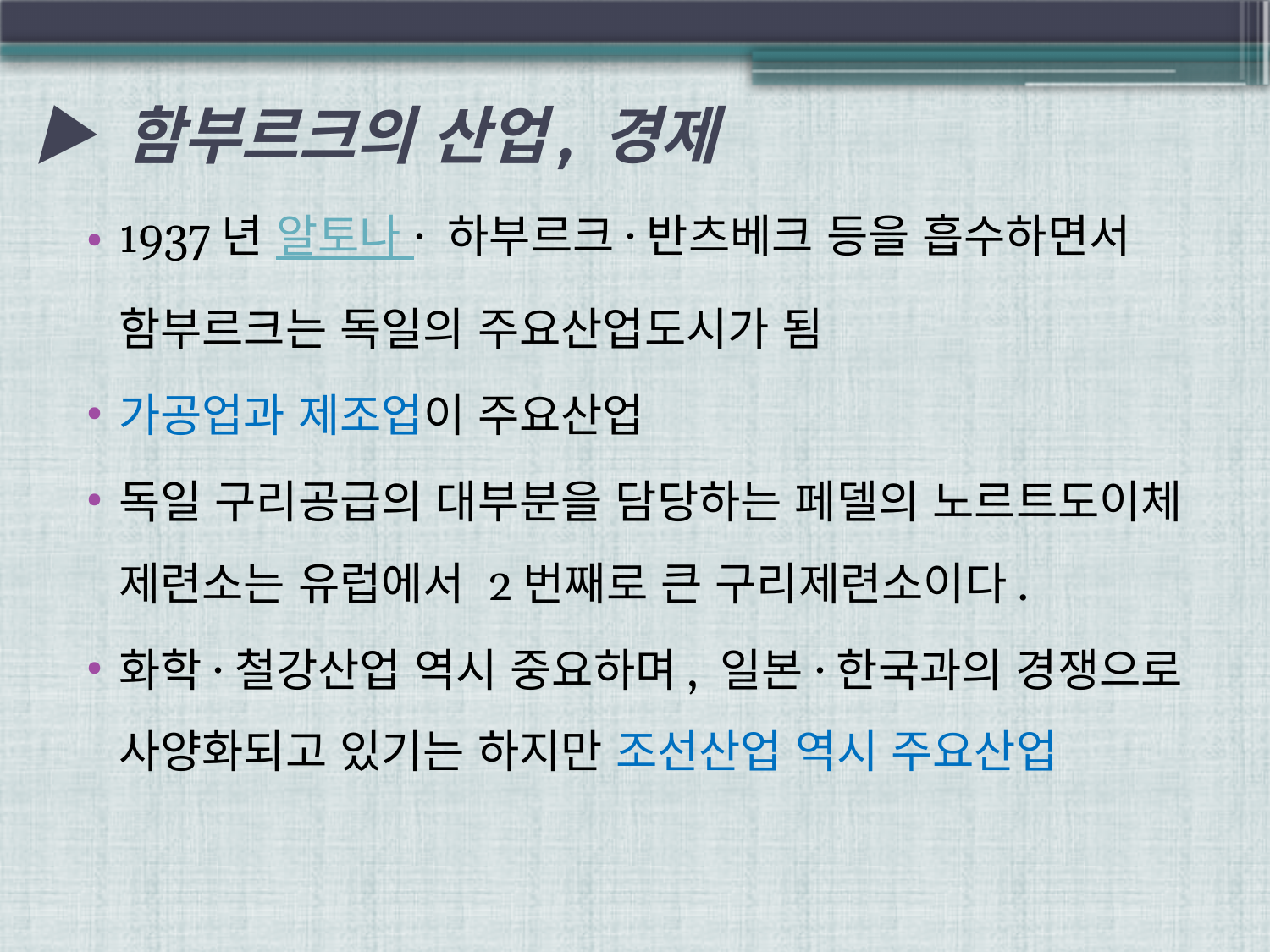

# ▶ 함부르크의 산업, 경제
1937년 알토나 · 하부르크·반츠베크 등을 흡수하면서 함부르크는 독일의 주요산업도시가 됨
가공업과 제조업이 주요산업
독일 구리공급의 대부분을 담당하는 페델의 노르트도이체 제련소는 유럽에서 2번째로 큰 구리제련소이다.
화학·철강산업 역시 중요하며, 일본·한국과의 경쟁으로 사양화되고 있기는 하지만 조선산업 역시 주요산업